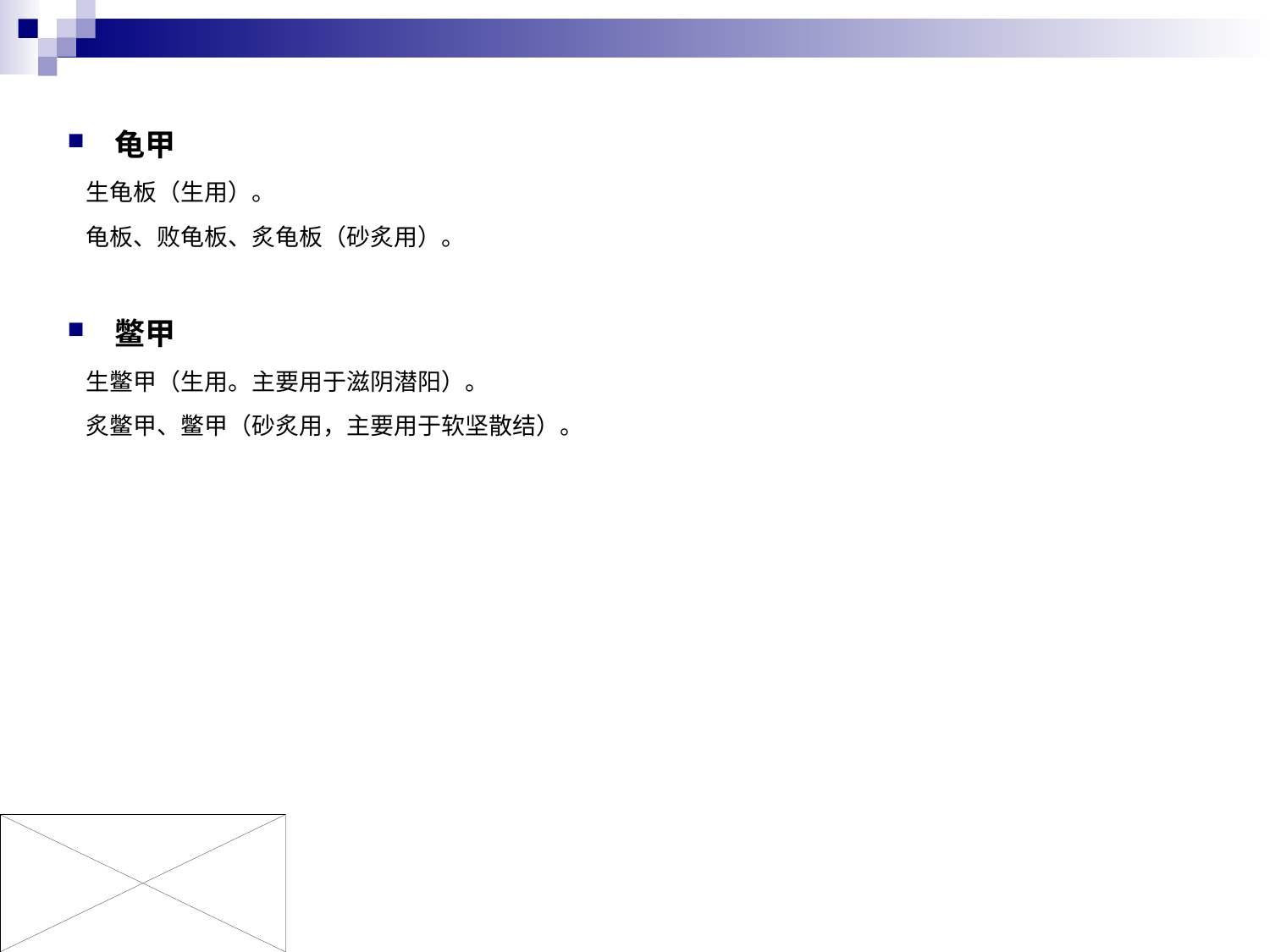

# 龟甲
   生龟板（生用）。
   龟板、败龟板、炙龟板（砂炙用）。

鳖甲
   生鳖甲（生用。主要用于滋阴潜阳）。
   炙鳖甲、鳖甲（砂炙用，主要用于软坚散结）。